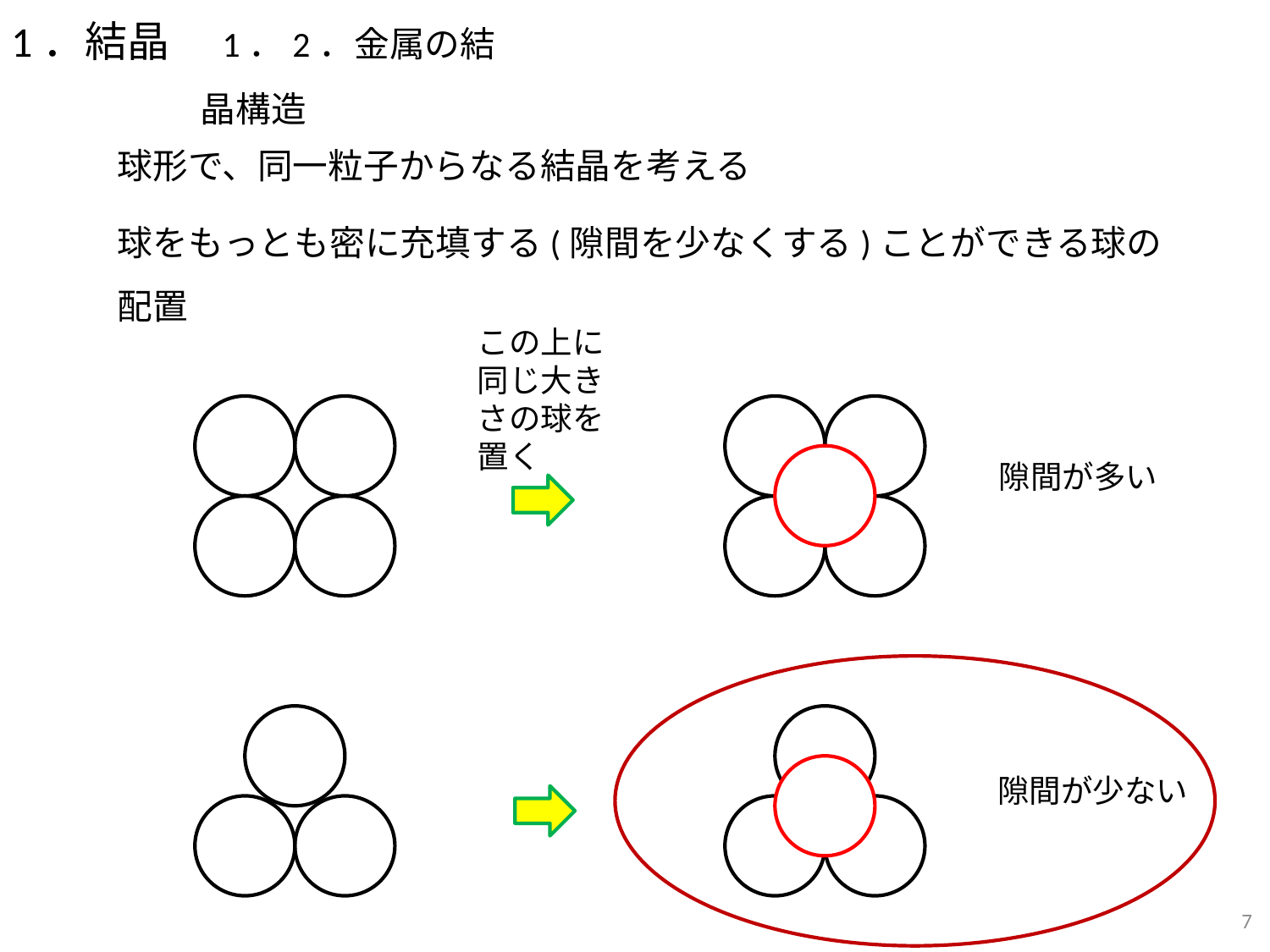

1．結晶　1．2．金属の結晶構造
球形で、同一粒子からなる結晶を考える
球をもっとも密に充填する(隙間を少なくする)ことができる球の配置
この上に同じ大きさの球を置く

隙間が多い

隙間が少ない

7